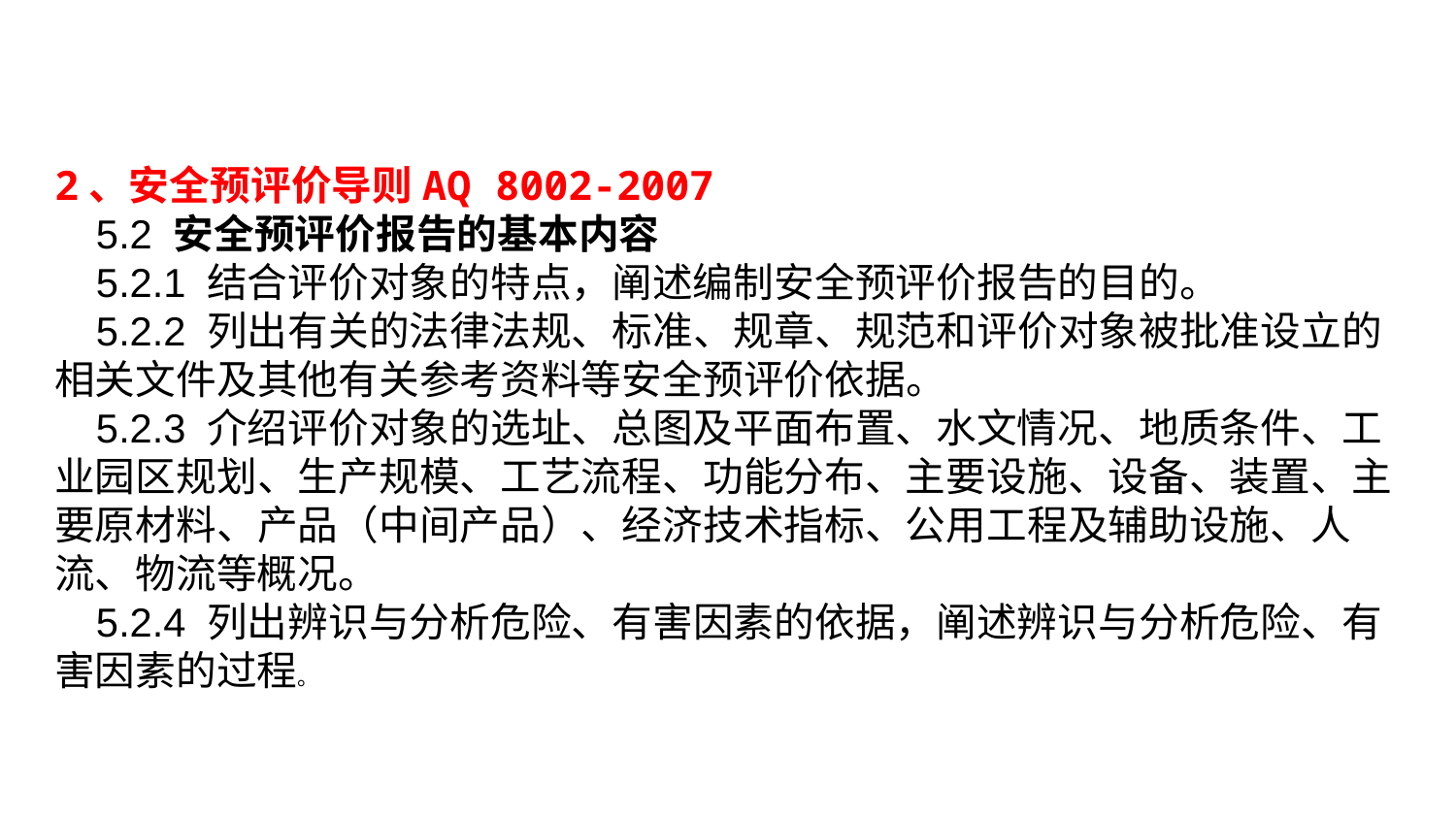

2、安全预评价导则AQ 8002-2007
5.2 安全预评价报告的基本内容
5.2.1 结合评价对象的特点，阐述编制安全预评价报告的目的。
5.2.2 列出有关的法律法规、标准、规章、规范和评价对象被批准设立的相关文件及其他有关参考资料等安全预评价依据。
5.2.3 介绍评价对象的选址、总图及平面布置、水文情况、地质条件、工业园区规划、生产规模、工艺流程、功能分布、主要设施、设备、装置、主要原材料、产品（中间产品）、经济技术指标、公用工程及辅助设施、人流、物流等概况。
5.2.4 列出辨识与分析危险、有害因素的依据，阐述辨识与分析危险、有害因素的过程。